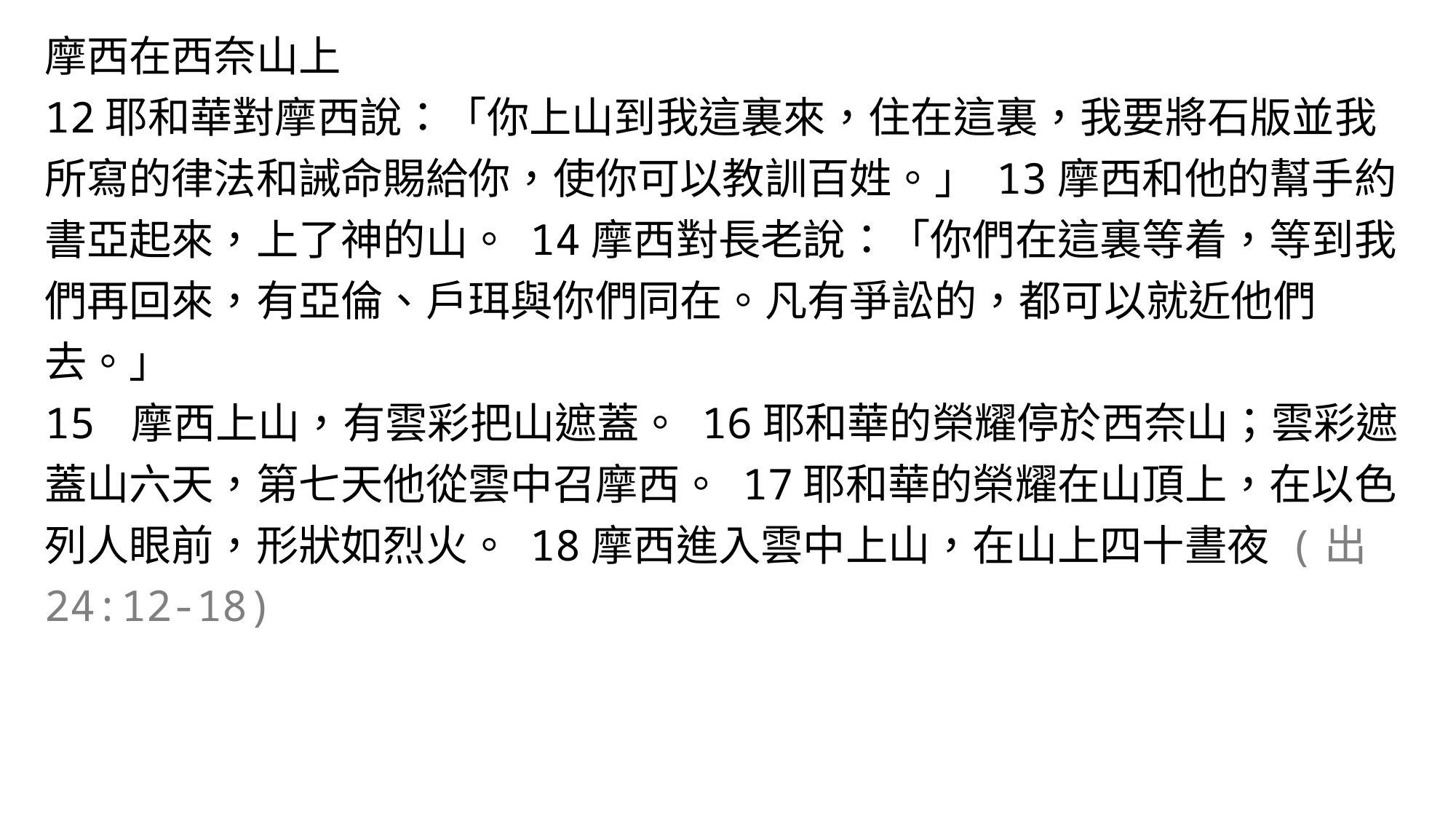

摩西在西奈山上
12耶和華對摩西說：「你上山到我這裏來，住在這裏，我要將石版並我所寫的律法和誡命賜給你，使你可以教訓百姓。」 13摩西和他的幫手約書亞起來，上了神的山。 14摩西對長老說：「你們在這裏等着，等到我們再回來，有亞倫、戶珥與你們同在。凡有爭訟的，都可以就近他們去。」
15 摩西上山，有雲彩把山遮蓋。 16耶和華的榮耀停於西奈山；雲彩遮蓋山六天，第七天他從雲中召摩西。 17耶和華的榮耀在山頂上，在以色列人眼前，形狀如烈火。 18摩西進入雲中上山，在山上四十晝夜 (出24:12-18)